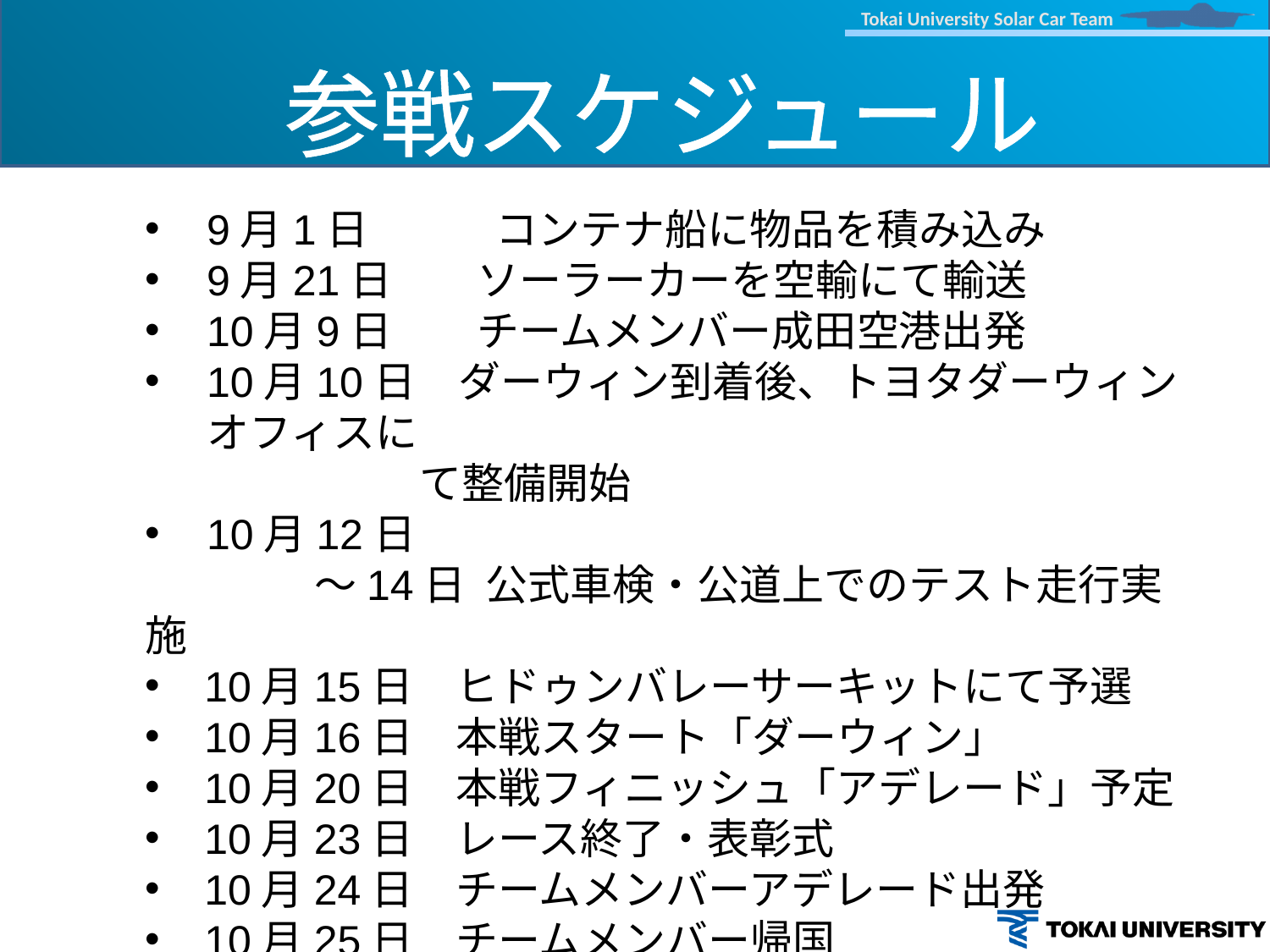

参戦スケジュール
9月1日　　　コンテナ船に物品を積み込み
9月21日　　ソーラーカーを空輸にて輸送
10月9日　　チームメンバー成田空港出発
10月10日　ダーウィン到着後、トヨタダーウィンオフィスに
て整備開始
10月12日
　　　　～14日  公式車検・公道上でのテスト走行実施
 10月15日　ヒドゥンバレーサーキットにて予選
 10月16日　本戦スタート「ダーウィン」
 10月20日　本戦フィニッシュ「アデレード」予定
 10月23日　レース終了・表彰式
 10月24日　チームメンバーアデレード出発
 10月25日　チームメンバー帰国